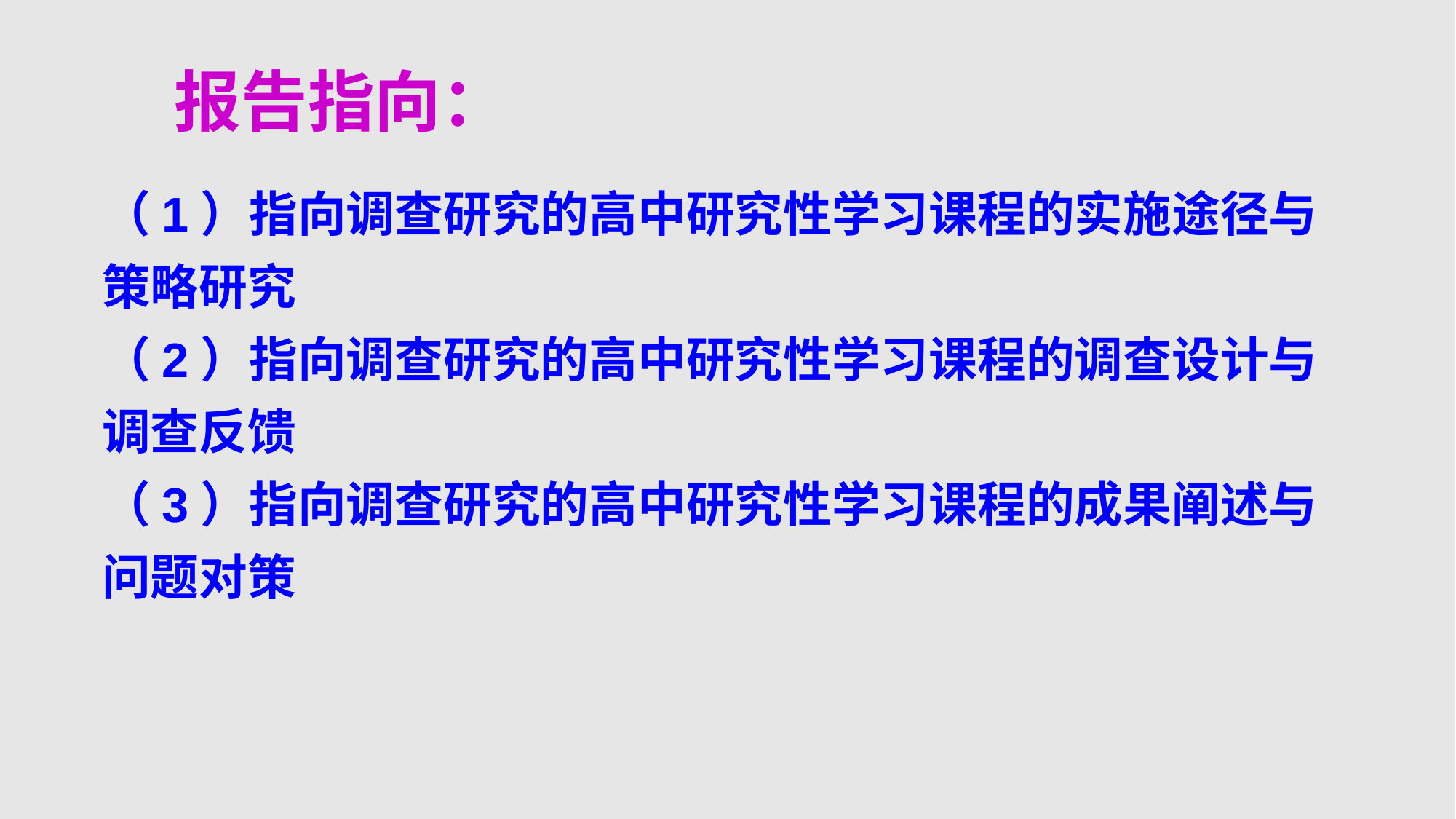

报告指向：
（1）指向调查研究的高中研究性学习课程的实施途径与策略研究
（2）指向调查研究的高中研究性学习课程的调查设计与调查反馈
（3）指向调查研究的高中研究性学习课程的成果阐述与问题对策